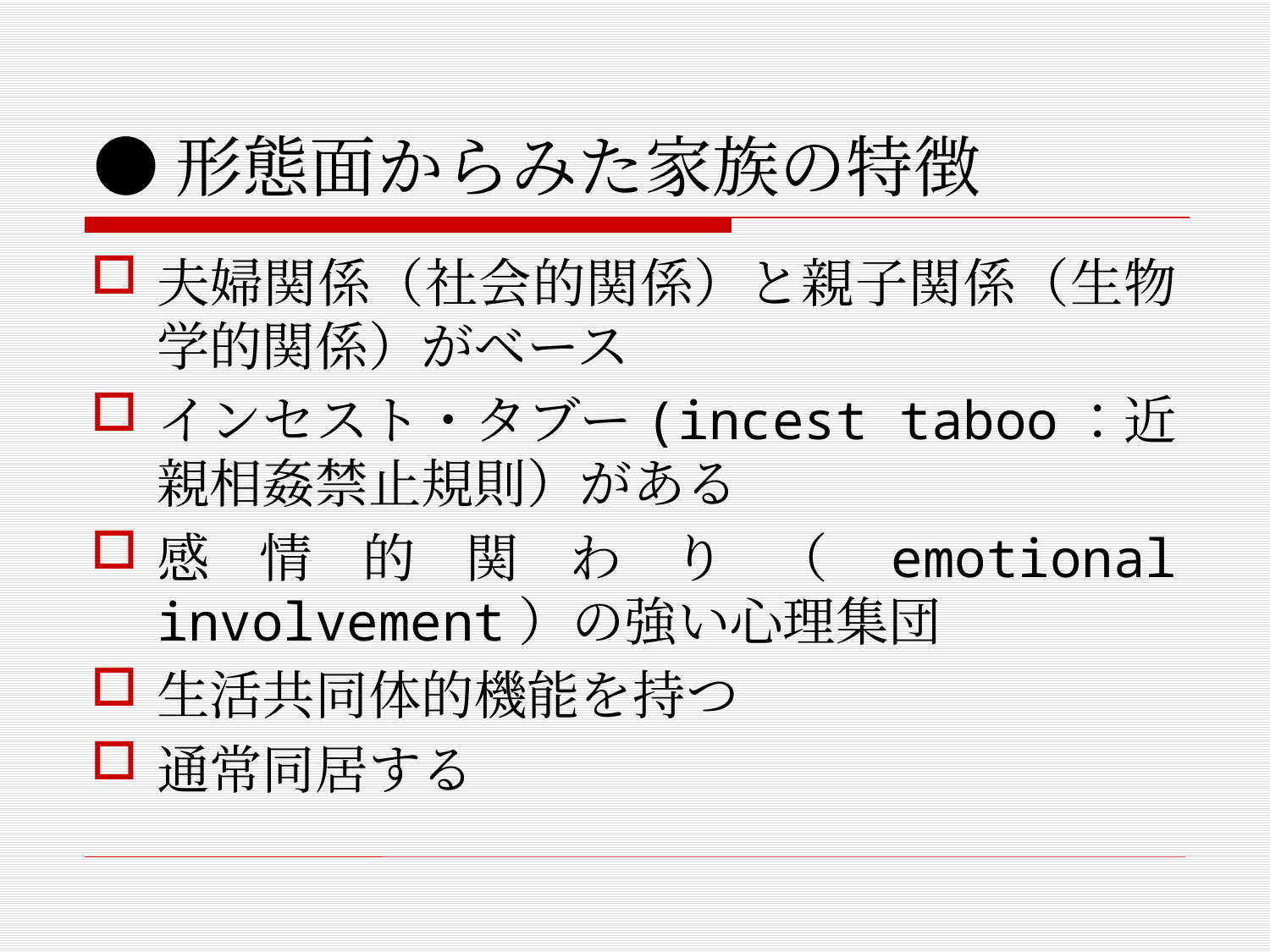

# ●形態面からみた家族の特徴
夫婦関係（社会的関係）と親子関係（生物学的関係）がベース
インセスト・タブー(incest taboo：近親相姦禁止規則）がある
感情的関わり（emotional involvement）の強い心理集団
生活共同体的機能を持つ
通常同居する